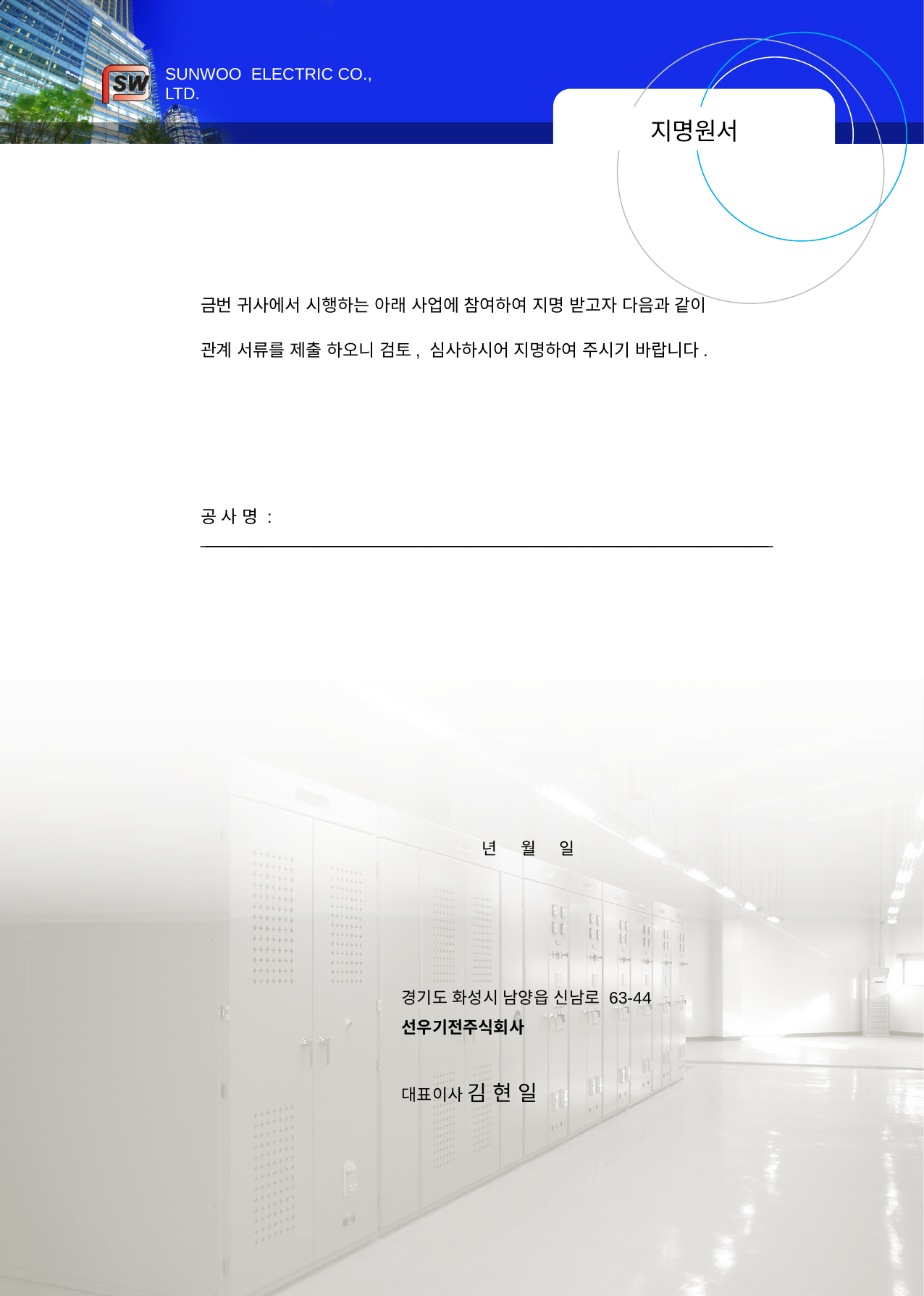

# 지명원서
금번 귀사에서 시행하는 아래 사업에 참여하여 지명 받고자 다음과 같이
관계 서류를 제출 하오니 검토, 심사하시어 지명하여 주시기 바랍니다.

공 사 명 : ________________________________________________________________________________________________________________

               년     월     일

경기도 화성시 남양읍 신남로 63-44
선우기전주식회사

대표이사 김 현 일